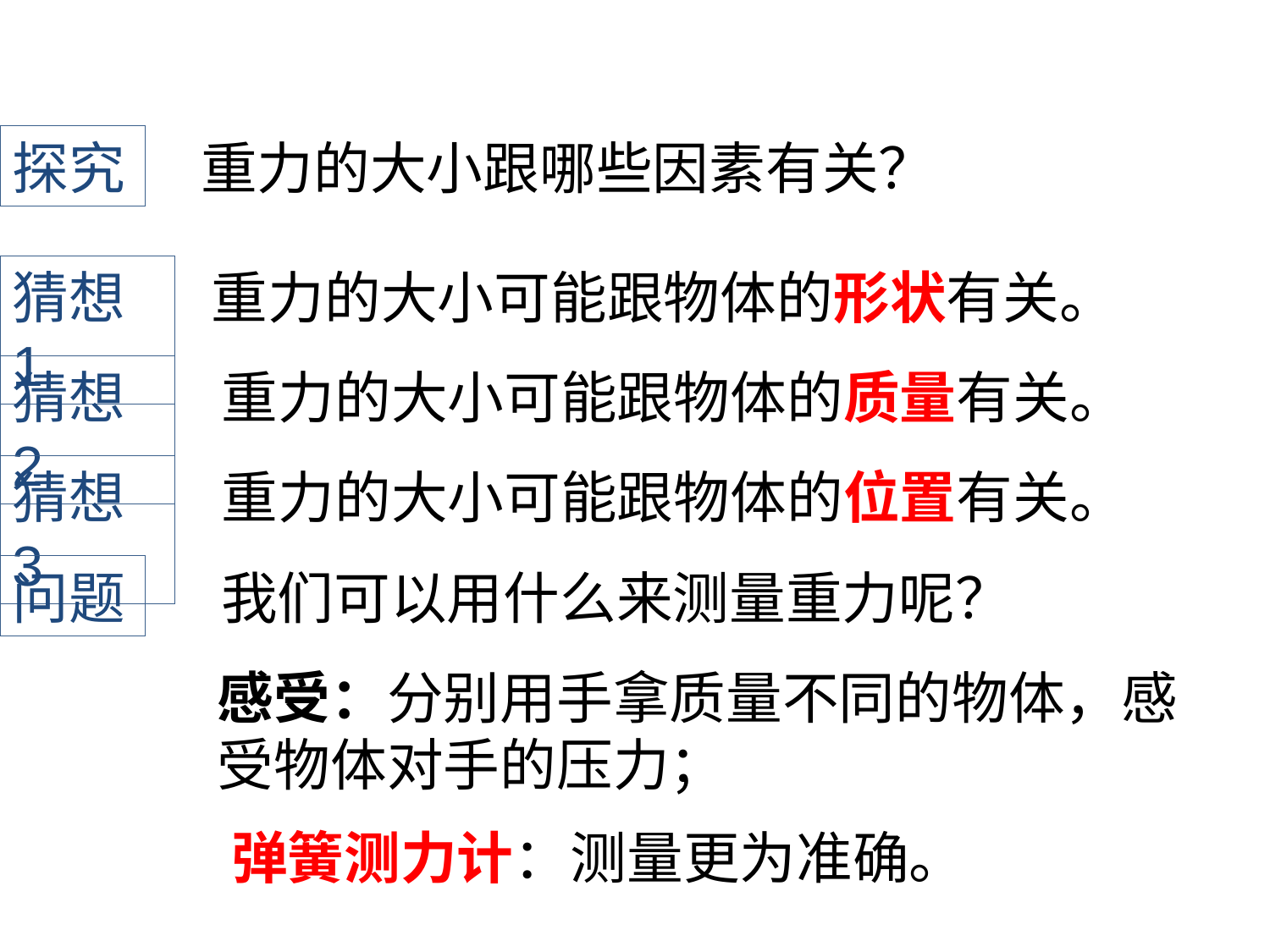

探究
重力的大小跟哪些因素有关？
猜想1
重力的大小可能跟物体的形状有关。
猜想2
重力的大小可能跟物体的质量有关。
猜想3
重力的大小可能跟物体的位置有关。
问题
我们可以用什么来测量重力呢？
感受：分别用手拿质量不同的物体，感受物体对手的压力；
弹簧测力计：测量更为准确。